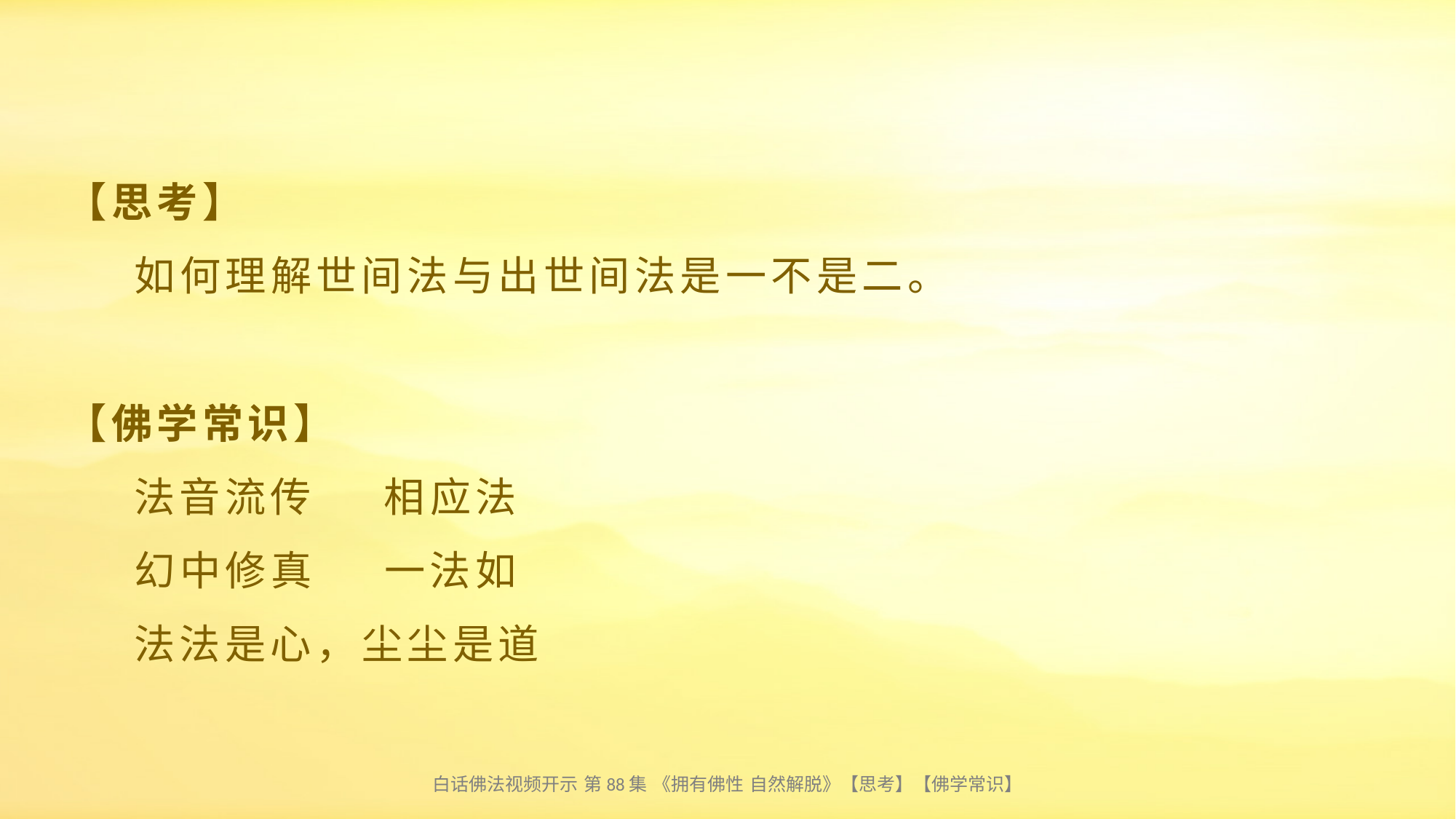

# 【思考】 如何理解世间法与出世间法是一不是二。 【佛学常识】 法音流传     相应法 幻中修真     一法如 法法是心，尘尘是道
白话佛法视频开示 第88集 《拥有佛性 自然解脱》【思考】【佛学常识】